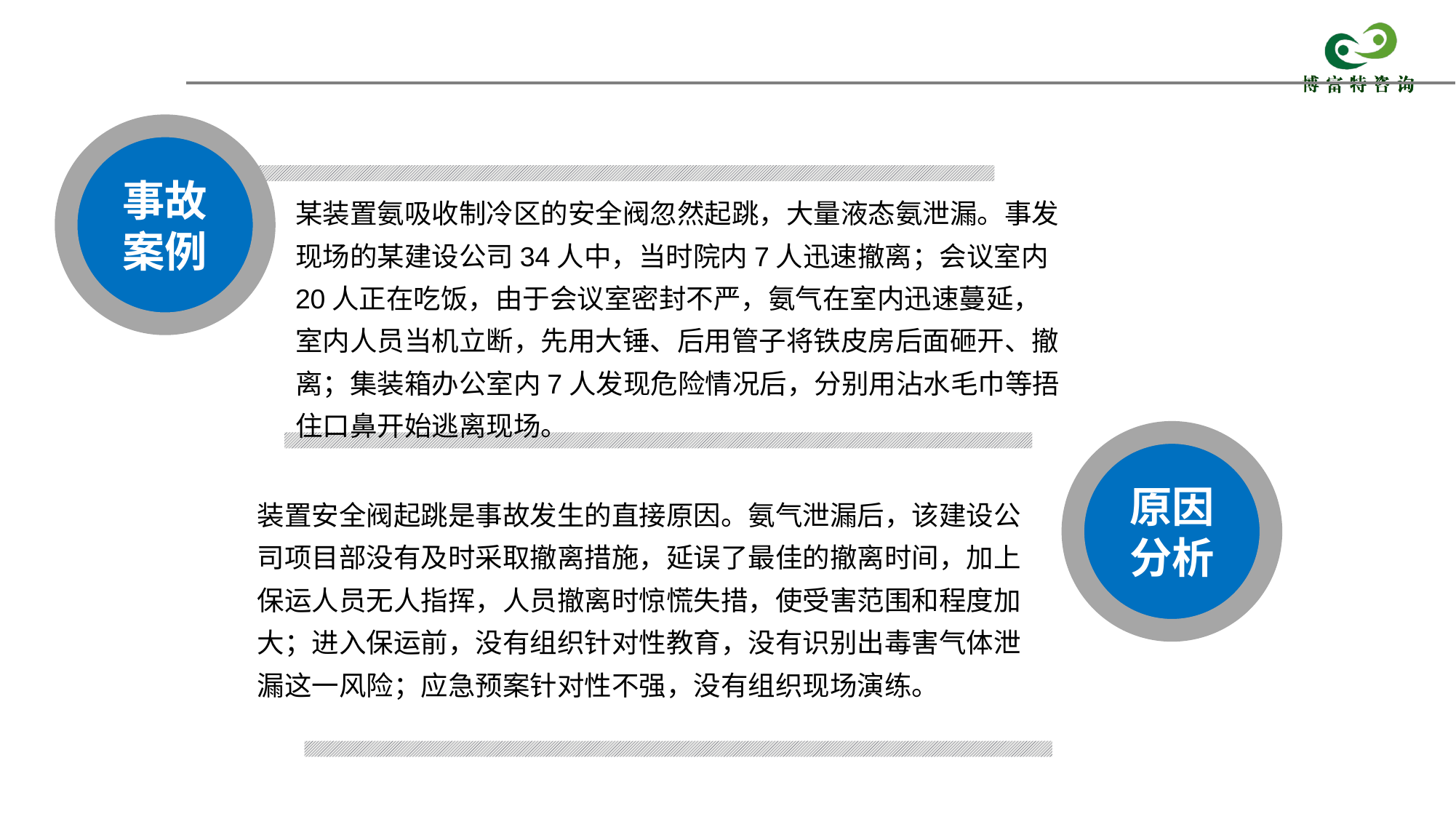

事故案例

某装置氨吸收制冷区的安全阀忽然起跳，大量液态氨泄漏。事发现场的某建设公司34人中，当时院内7人迅速撤离；会议室内20人正在吃饭，由于会议室密封不严，氨气在室内迅速蔓延，室内人员当机立断，先用大锤、后用管子将铁皮房后面砸开、撤离；集装箱办公室内7人发现危险情况后，分别用沾水毛巾等捂住口鼻开始逃离现场。
原因分析

装置安全阀起跳是事故发生的直接原因。氨气泄漏后，该建设公司项目部没有及时采取撤离措施，延误了最佳的撤离时间，加上保运人员无人指挥，人员撤离时惊慌失措，使受害范围和程度加大；进入保运前，没有组织针对性教育，没有识别出毒害气体泄漏这一风险；应急预案针对性不强，没有组织现场演练。